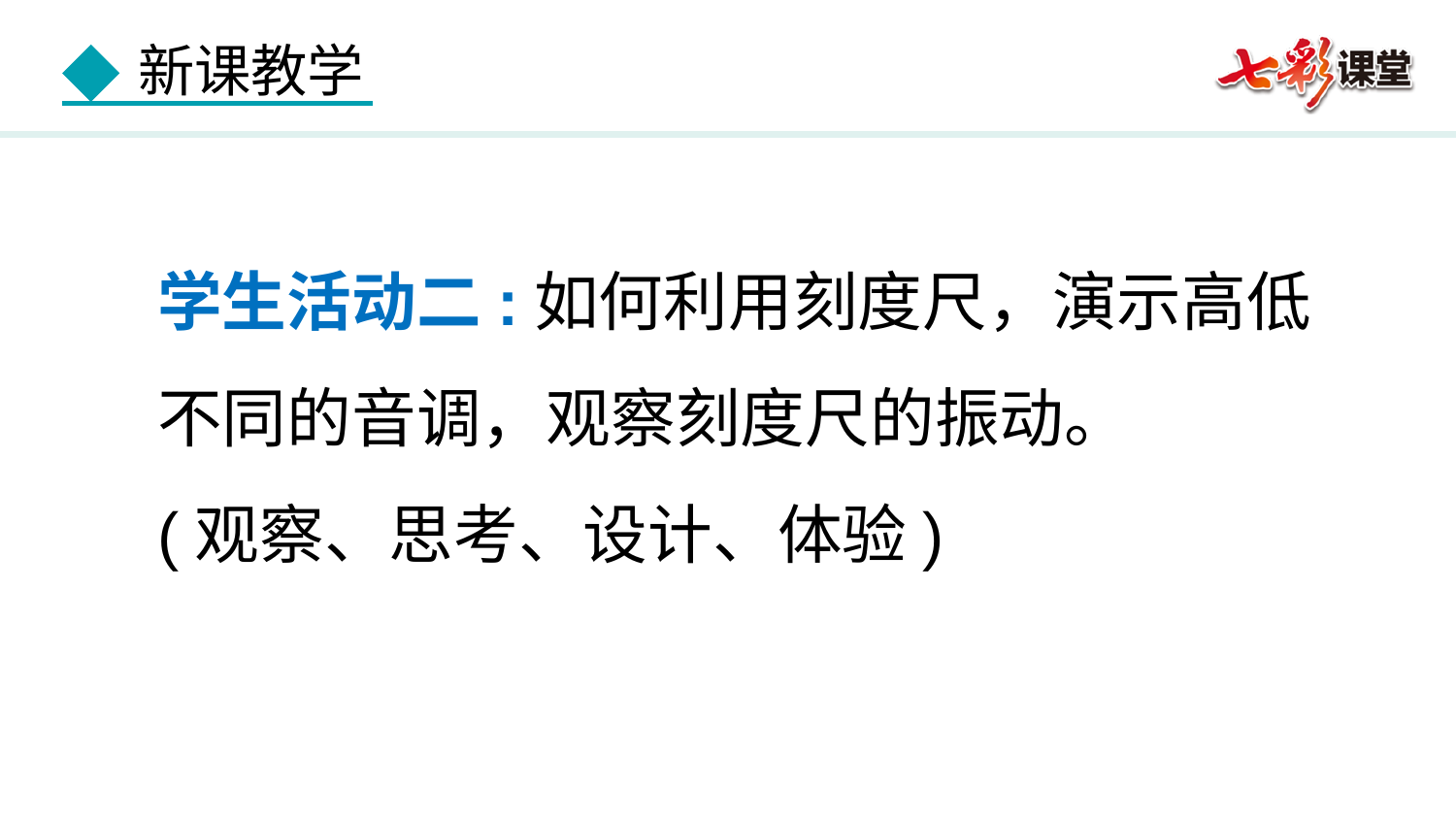

学生活动二:如何利用刻度尺，演示高低不同的音调，观察刻度尺的振动。
(观察、思考、设计、体验)